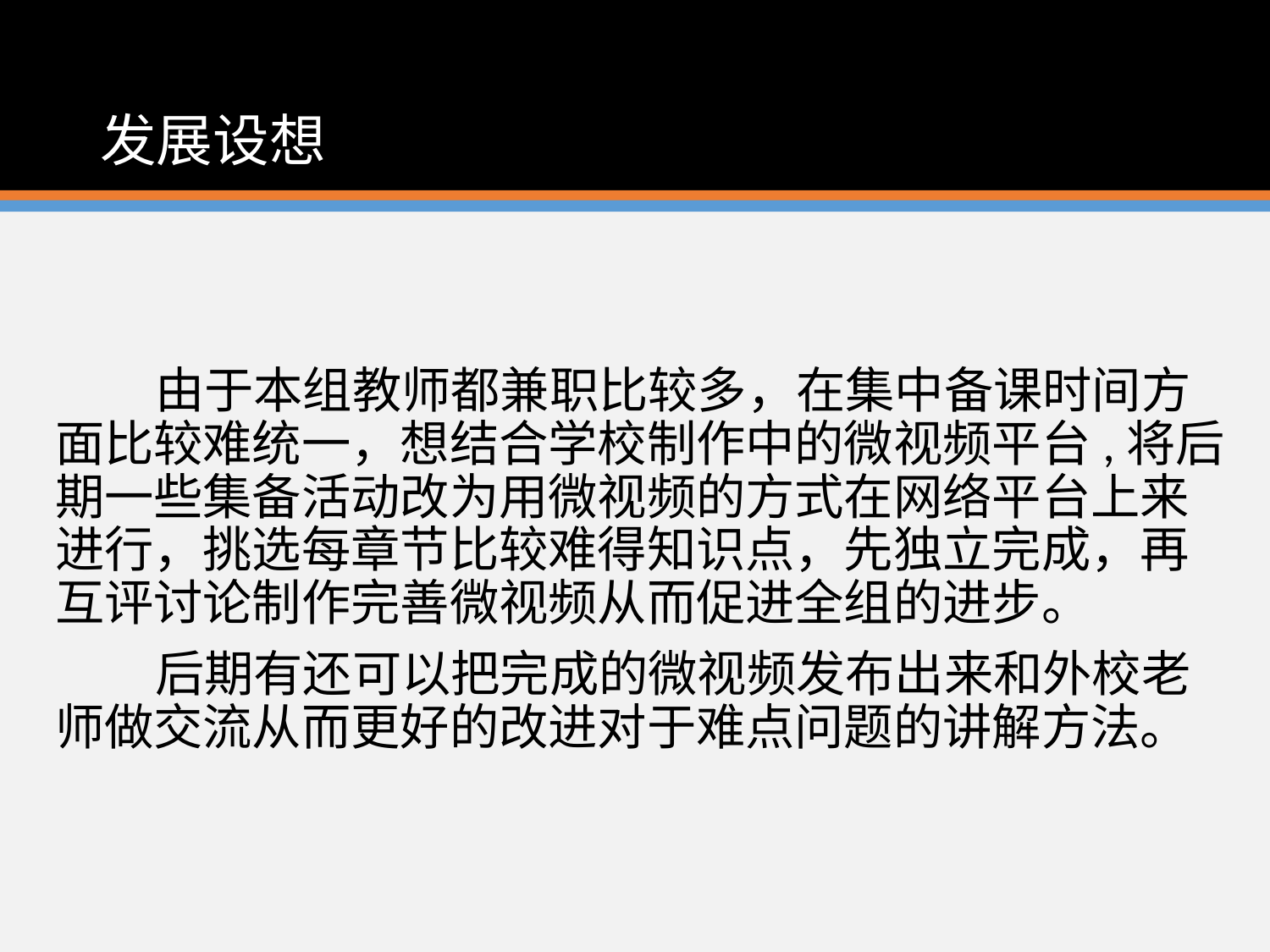

# 发展设想
由于本组教师都兼职比较多，在集中备课时间方面比较难统一，想结合学校制作中的微视频平台,将后期一些集备活动改为用微视频的方式在网络平台上来进行，挑选每章节比较难得知识点，先独立完成，再互评讨论制作完善微视频从而促进全组的进步。
后期有还可以把完成的微视频发布出来和外校老师做交流从而更好的改进对于难点问题的讲解方法。